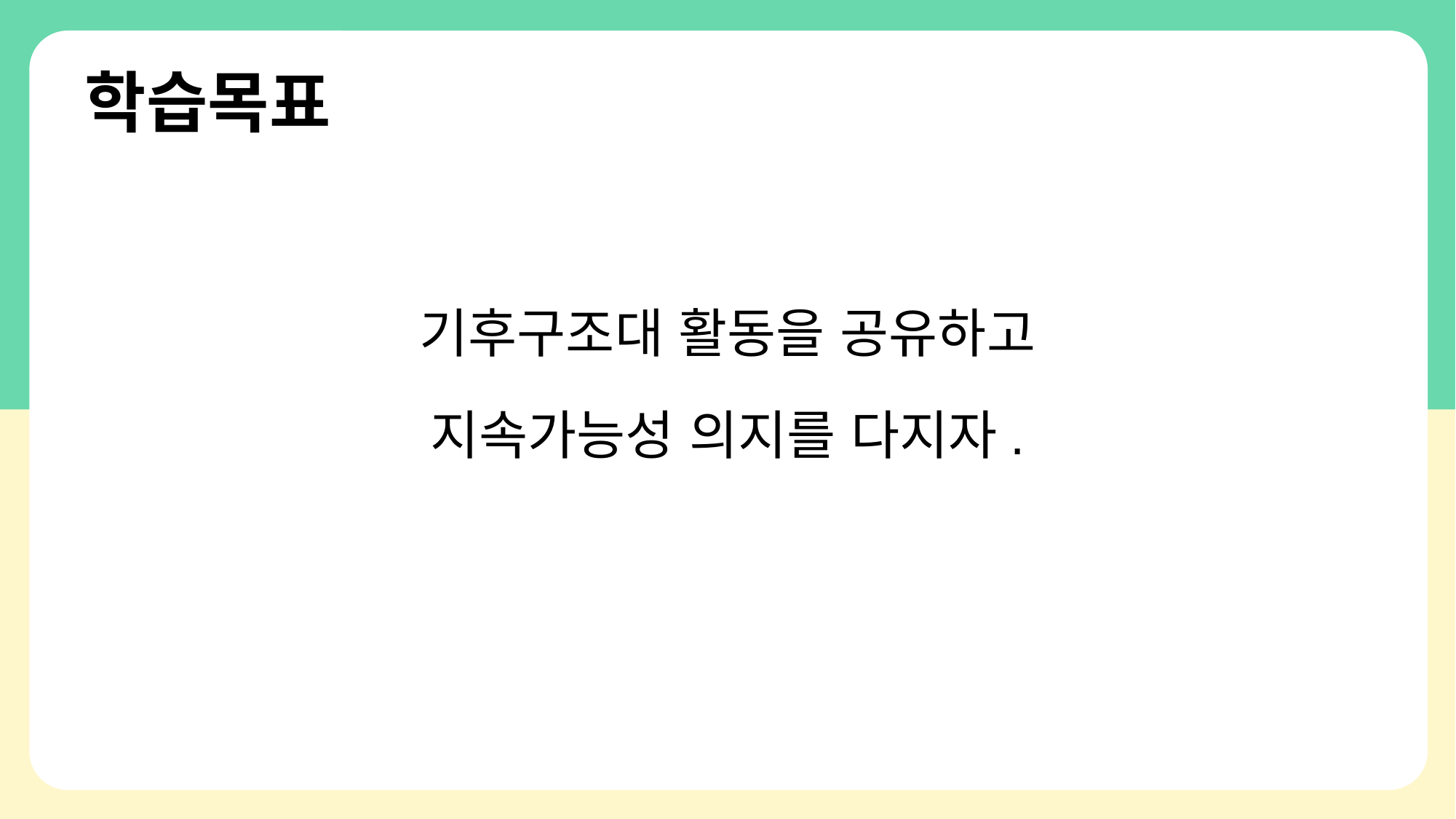

# 학습목표
기후구조대 활동을 공유하고
지속가능성 의지를 다지자.